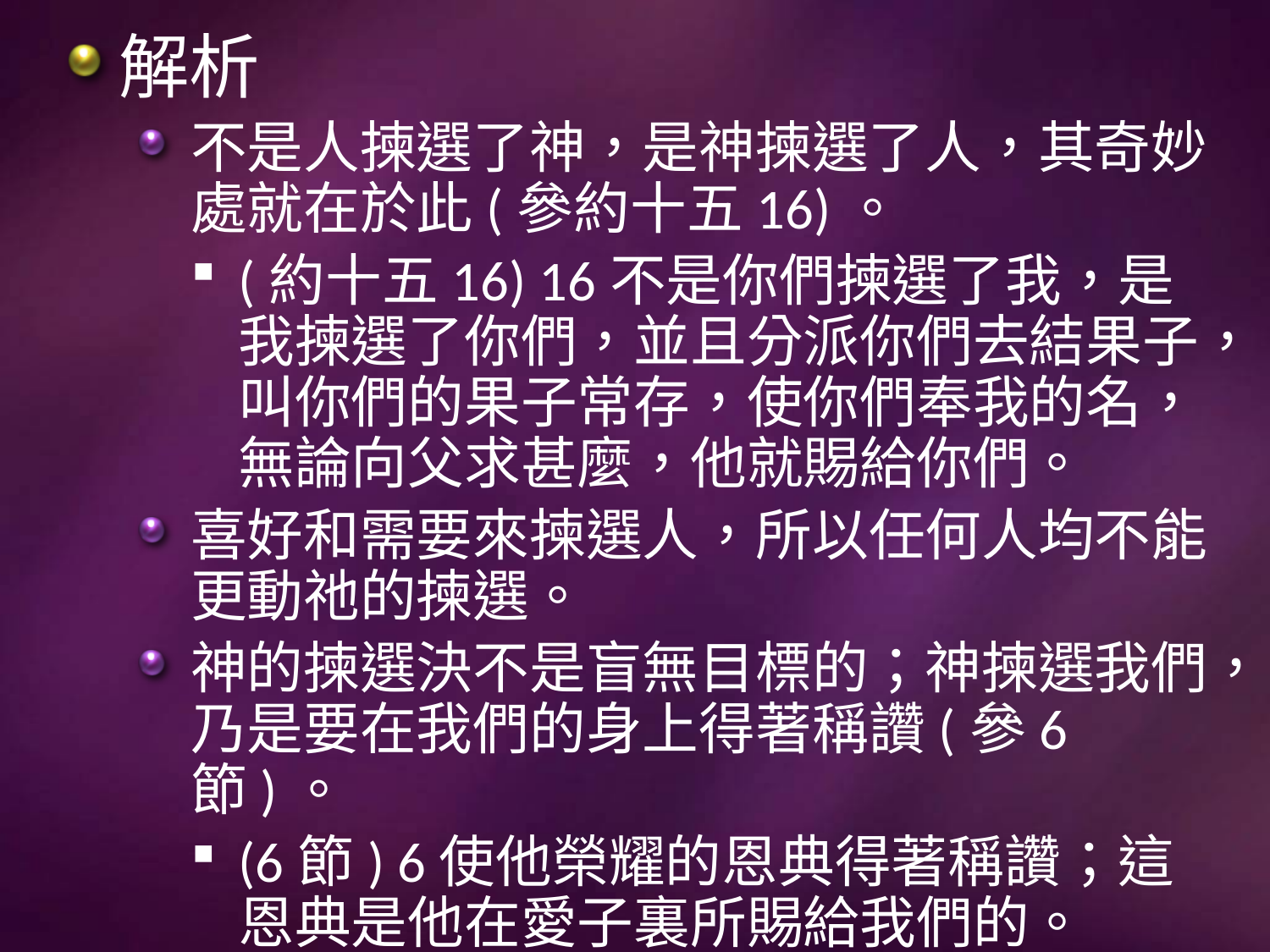

解析
不是人揀選了神，是神揀選了人，其奇妙處就在於此(參約十五16)。
(約十五16) 16不是你們揀選了我，是我揀選了你們，並且分派你們去結果子，叫你們的果子常存，使你們奉我的名，無論向父求甚麼，他就賜給你們。
喜好和需要來揀選人，所以任何人均不能更動祂的揀選。
神的揀選決不是盲無目標的；神揀選我們，乃是要在我們的身上得著稱讚(參6節)。
(6節) 6使他榮耀的恩典得著稱讚；這恩典是他在愛子裏所賜給我們的。